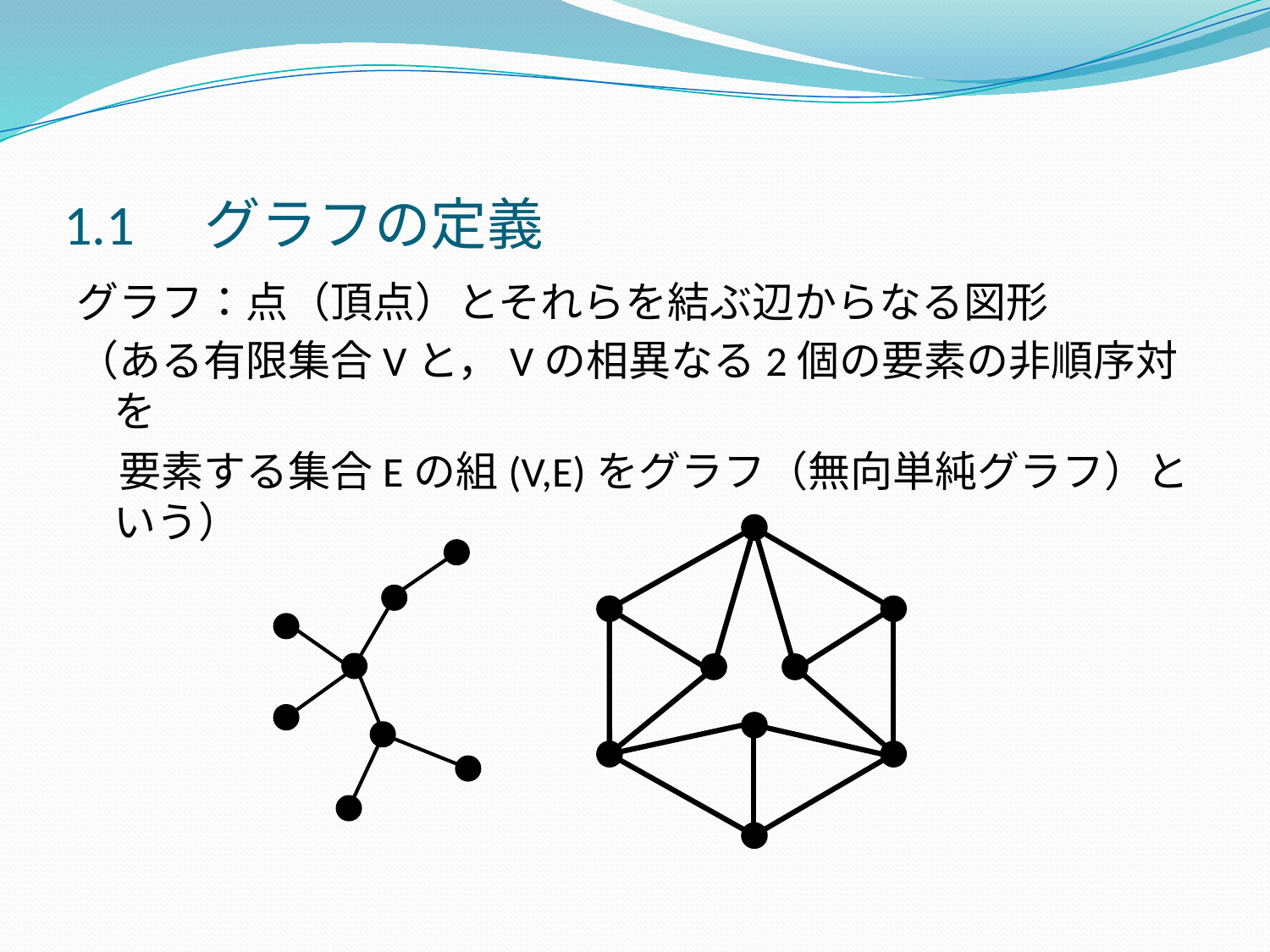

# 1.1　グラフの定義
グラフ：点（頂点）とそれらを結ぶ辺からなる図形
（ある有限集合Vと，Vの相異なる2個の要素の非順序対を
　要素する集合Eの組(V,E)をグラフ（無向単純グラフ）という）